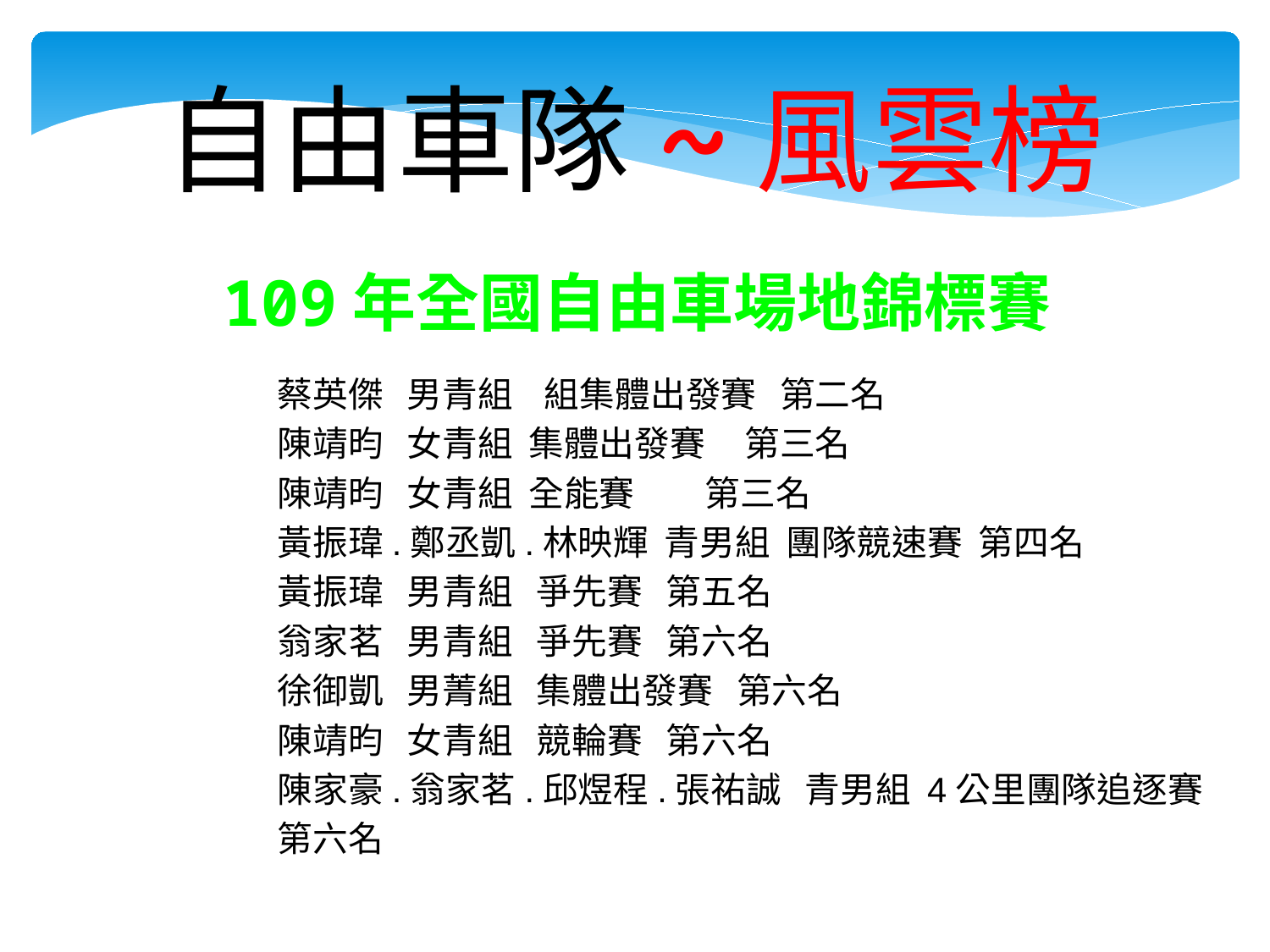

自由車隊~風雲榜
109年全國自由車場地錦標賽

蔡英傑   男青組    組集體出發賽   第二名
陳靖昀   女青組  集體出發賽     第三名
陳靖昀   女青組  全能賽         第三名
黃振瑋.鄭丞凱.林映輝  青男組  團隊競速賽  第四名
黃振瑋   男青組   爭先賽   第五名
翁家茗   男青組   爭先賽   第六名
徐御凱   男菁組   集體出發賽   第六名
陳靖昀   女青組   競輪賽   第六名
陳家豪.翁家茗.邱煜程.張祐誠   青男組 4公里團隊追逐賽
第六名